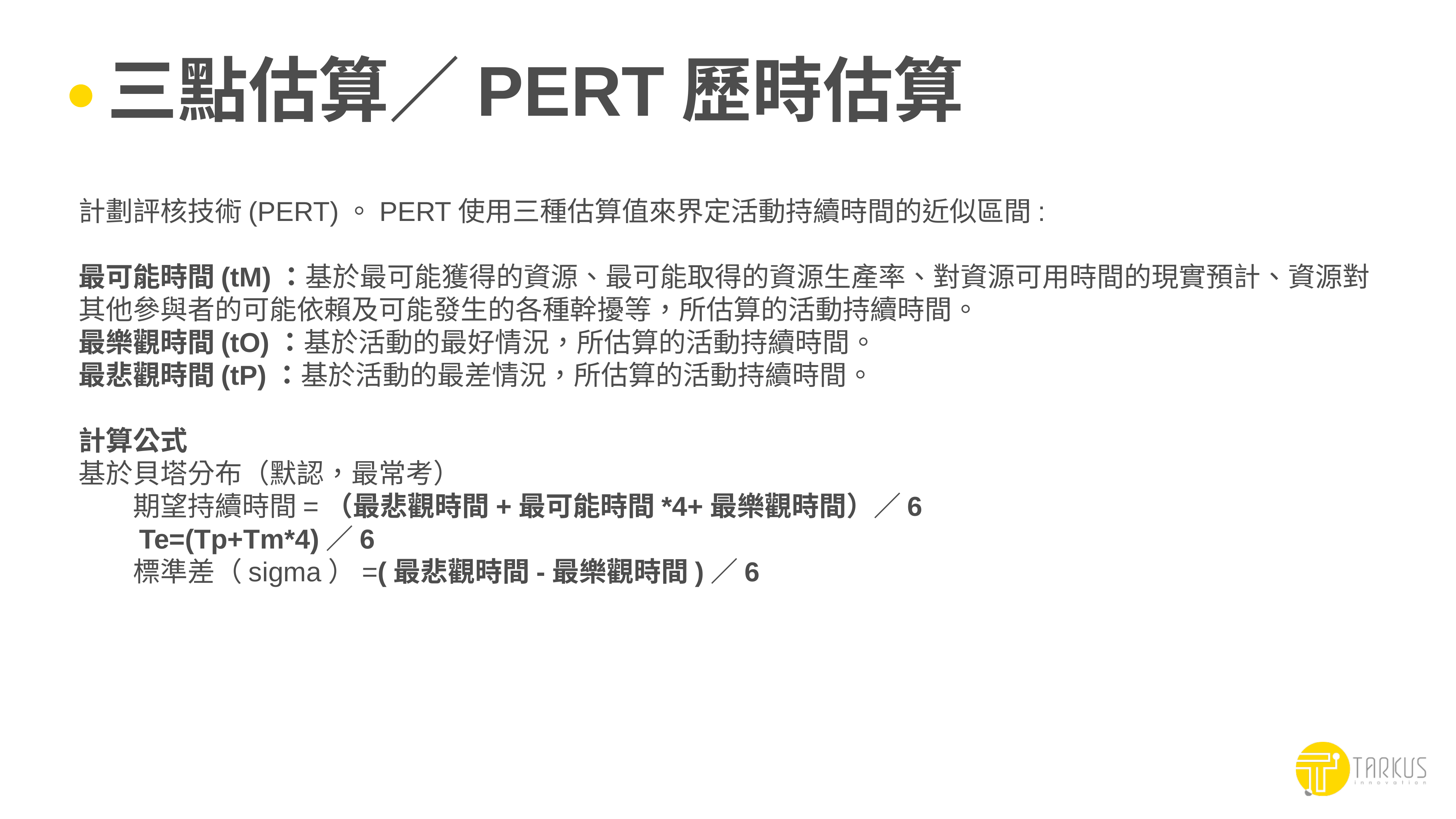

# 三點估算／PERT歷時估算
計劃評核技術(PERT)。PERT使用三種估算值來界定活動持續時間的近似區間:

最可能時間(tM)：基於最可能獲得的資源、最可能取得的資源生產率、對資源可用時間的現實預計、資源對其他參與者的可能依賴及可能發生的各種幹擾等，所估算的活動持續時間。
最樂觀時間(tO)：基於活動的最好情況，所估算的活動持續時間。
最悲觀時間(tP)：基於活動的最差情況，所估算的活動持續時間。

計算公式
基於貝塔分布（默認，最常考）
　　期望持續時間=（最悲觀時間+最可能時間*4+最樂觀時間）／6
　　Te=(Tp+Tm*4)／6
　　標準差（sigma）=(最悲觀時間-最樂觀時間)／6